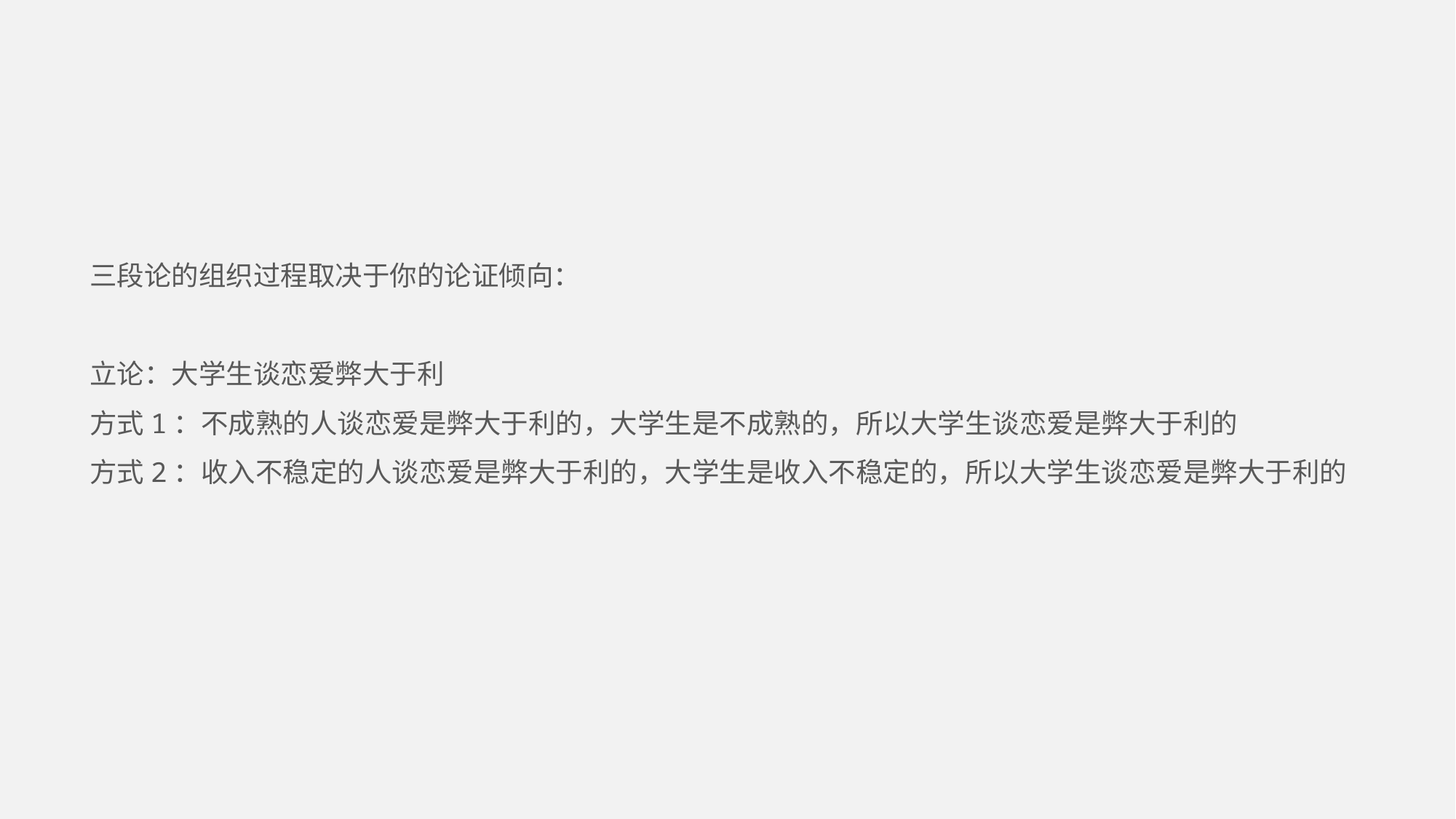

三段论的组织过程取决于你的论证倾向：

立论：大学生谈恋爱弊大于利
方式1：不成熟的人谈恋爱是弊大于利的，大学生是不成熟的，所以大学生谈恋爱是弊大于利的
方式2：收入不稳定的人谈恋爱是弊大于利的，大学生是收入不稳定的，所以大学生谈恋爱是弊大于利的